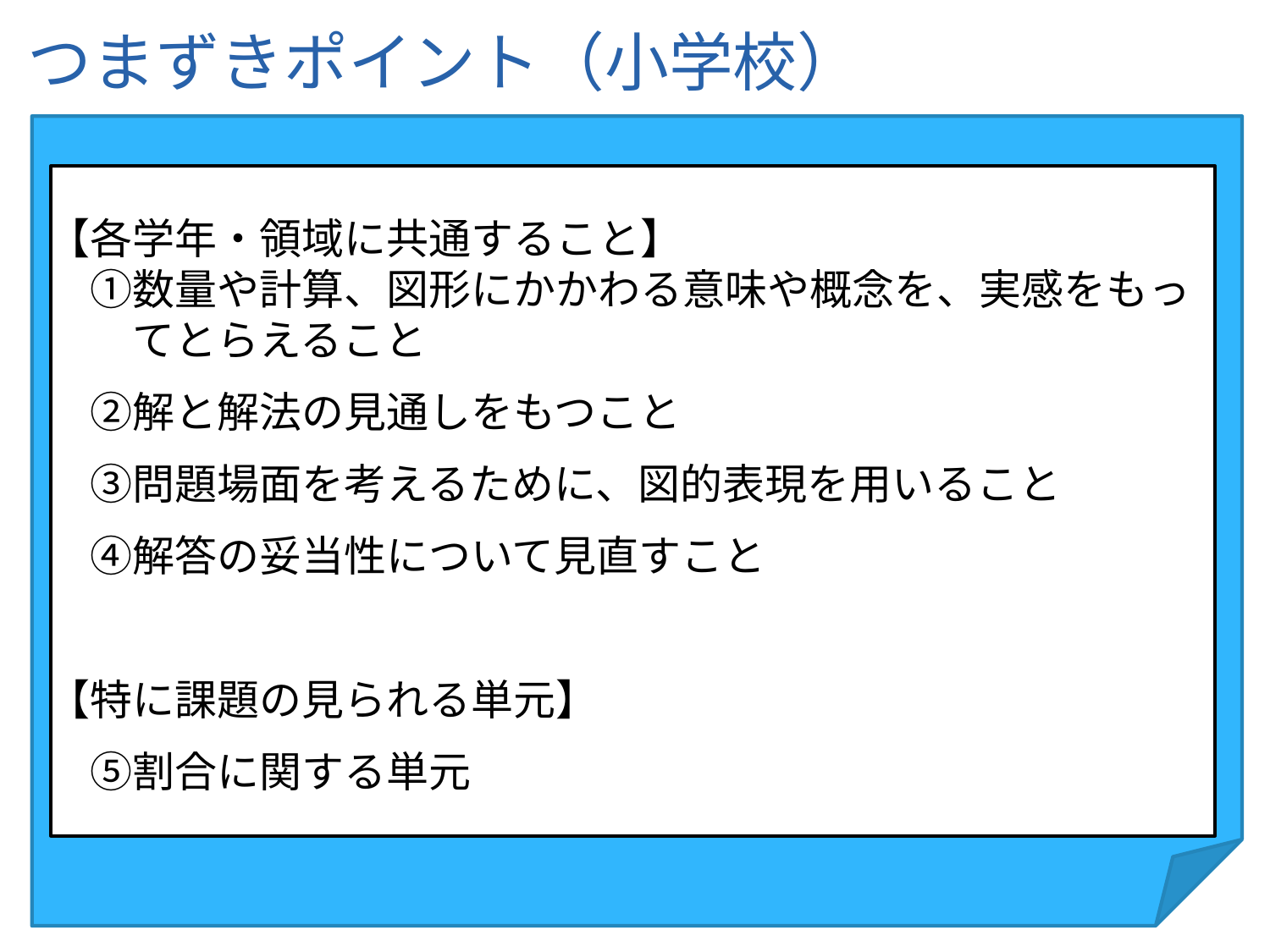

# つまずきポイント（小学校）

【各学年・領域に共通すること】
　①数量や計算、図形にかかわる意味や概念を、実感をもっ
　　てとらえること
　②解と解法の見通しをもつこと
　③問題場面を考えるために、図的表現を用いること
　④解答の妥当性について見直すこと

【特に課題の見られる単元】
　⑤割合に関する単元